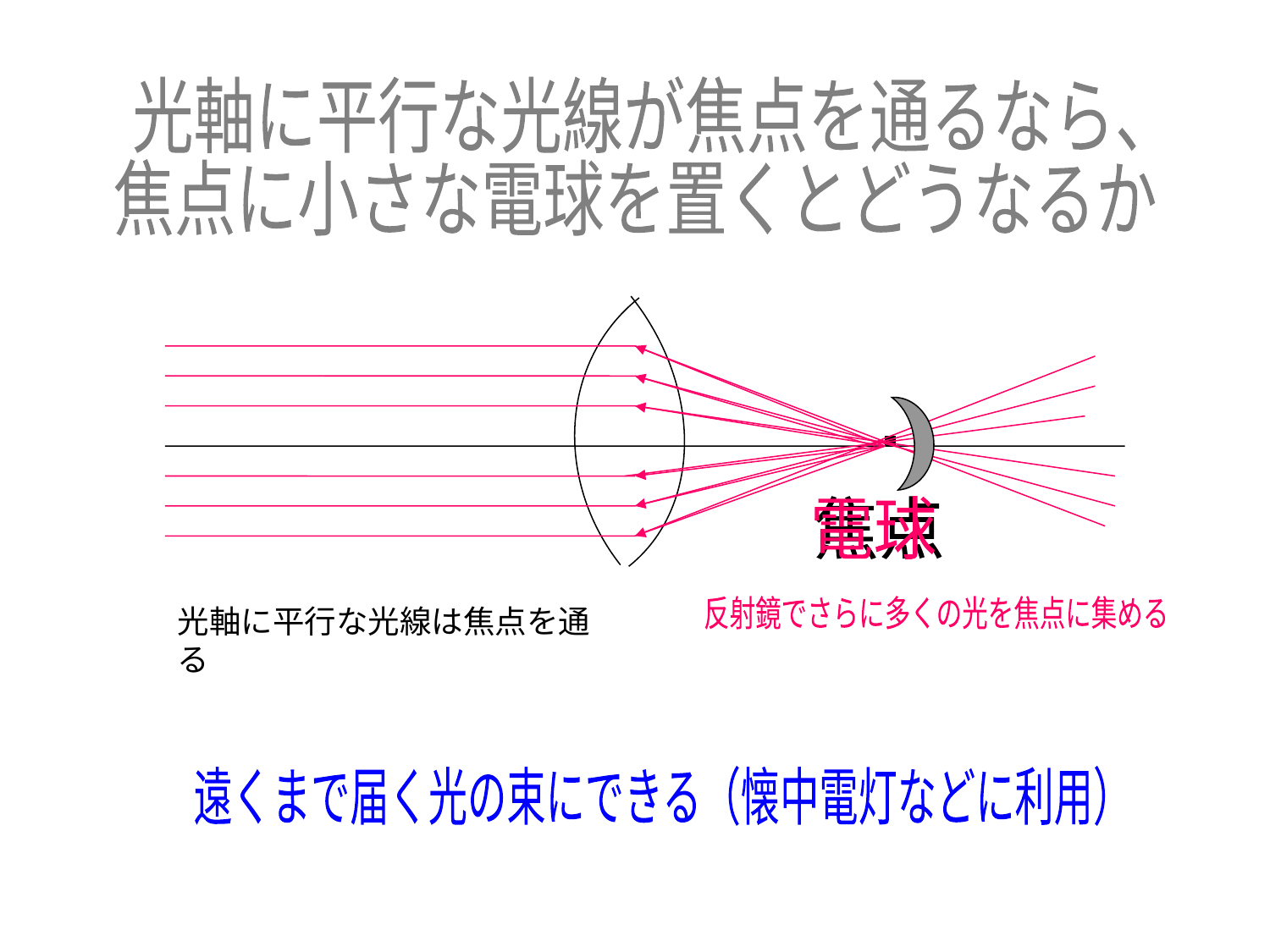

光軸に平行な光線が焦点を通るなら、
焦点に小さな電球を置くとどうなるか

焦点
電球

光軸に平行な光線は焦点を通る
反射鏡でさらに多くの光を焦点に集める
遠くまで届く光の束にできる（懐中電灯などに利用）